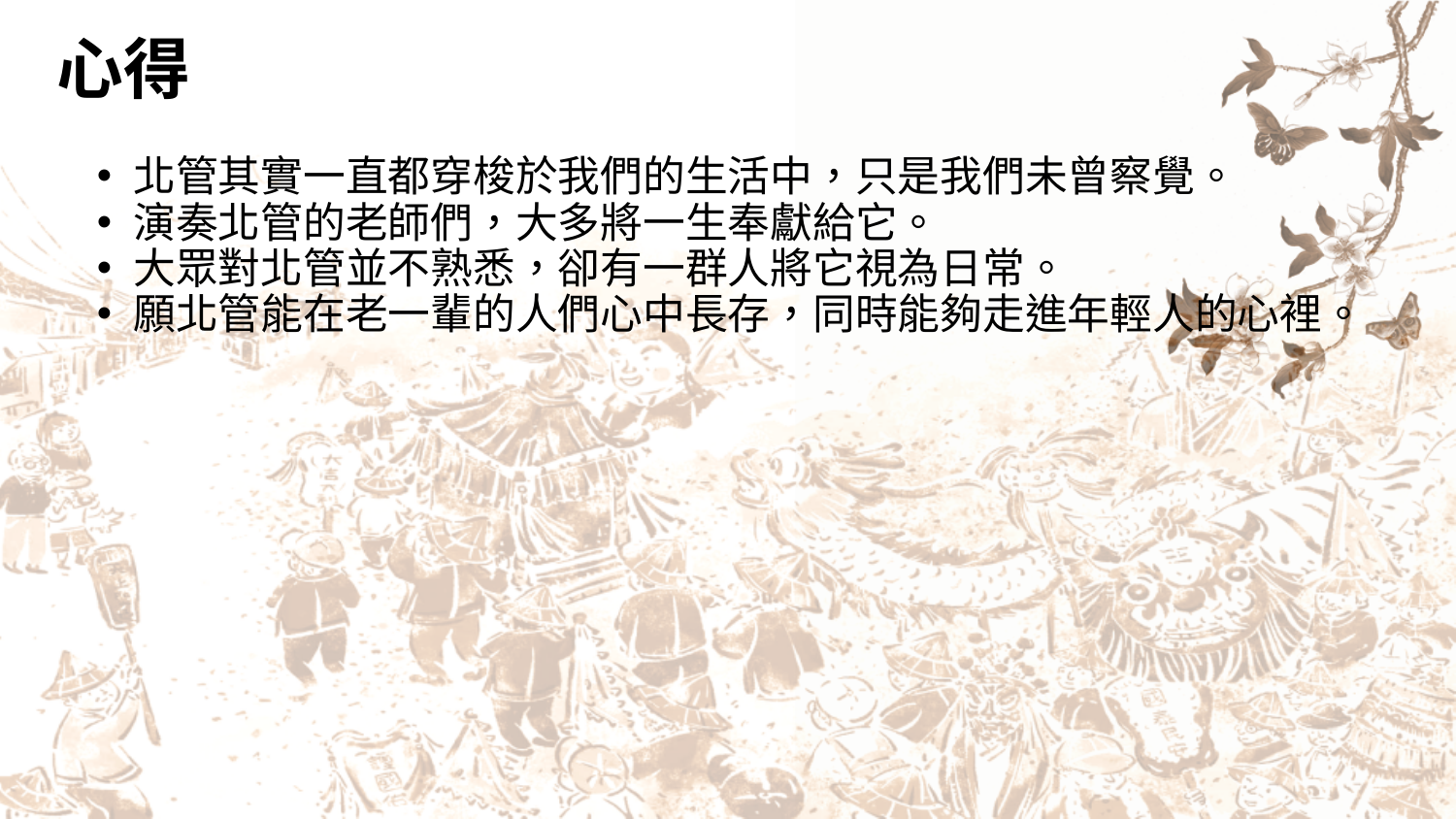

# 心得
北管其實一直都穿梭於我們的生活中，只是我們未曾察覺。
演奏北管的老師們，大多將一生奉獻給它。
大眾對北管並不熟悉，卻有一群人將它視為日常。
願北管能在老一輩的人們心中長存，同時能夠走進年輕人的心裡。